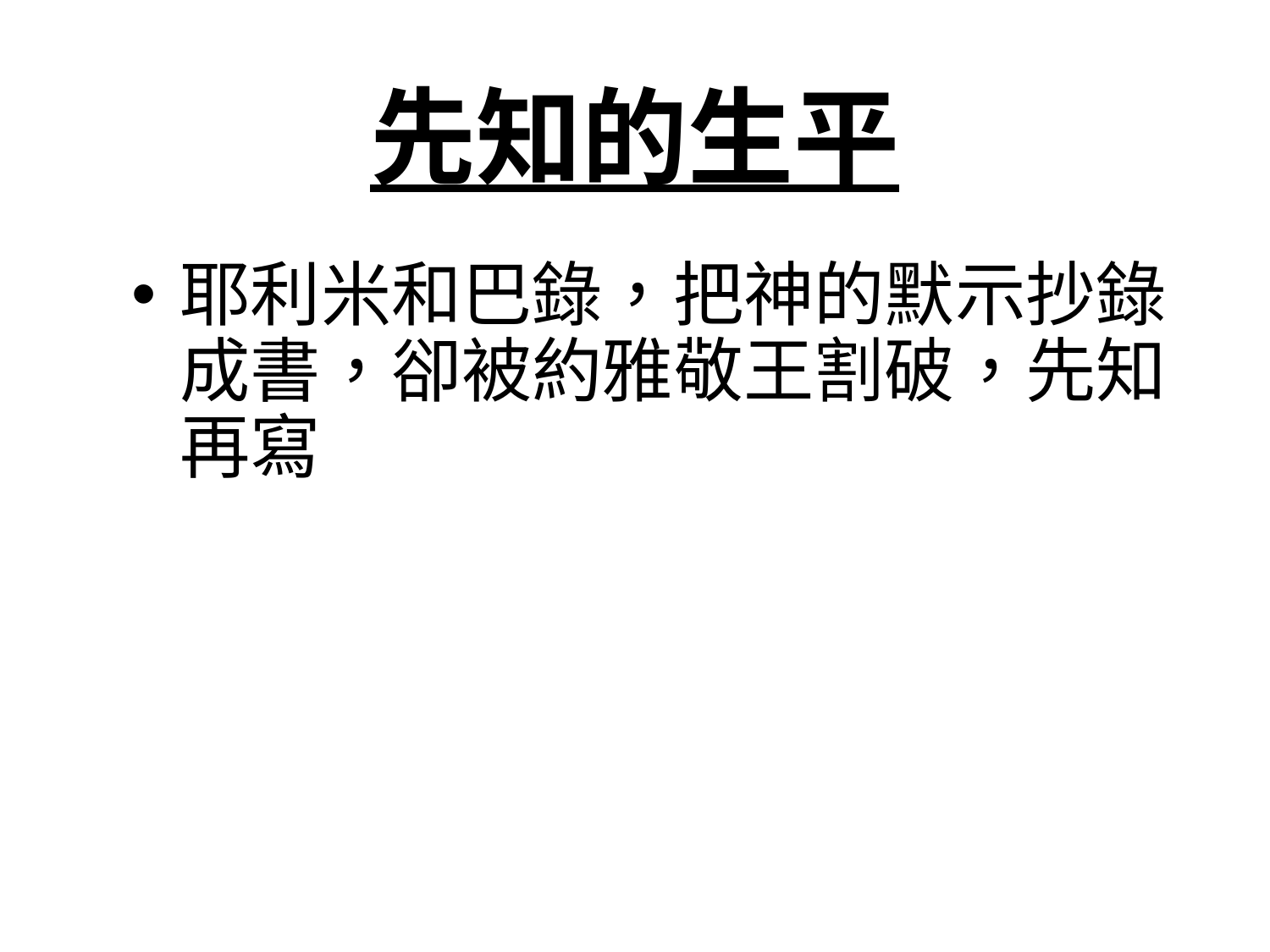

# 先知的生平
耶利米和巴錄，把神的默示抄錄 成書，卻被約雅敬王割破，先知再寫